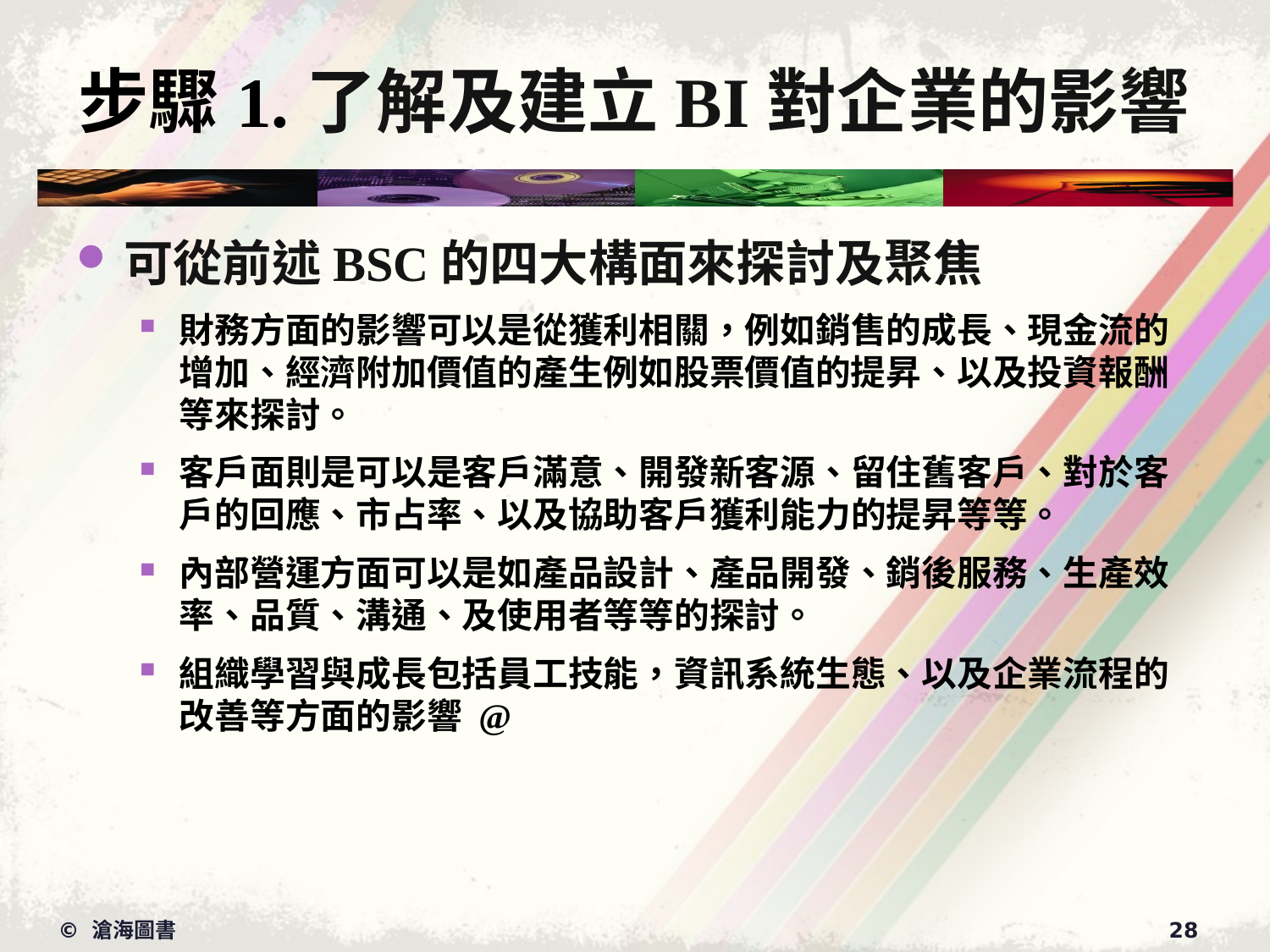

# 步驟1.了解及建立BI對企業的影響
可從前述BSC的四大構面來探討及聚焦
財務方面的影響可以是從獲利相關，例如銷售的成長、現金流的增加、經濟附加價值的產生例如股票價值的提昇、以及投資報酬等來探討。
客戶面則是可以是客戶滿意、開發新客源、留住舊客戶、對於客戶的回應、市占率、以及協助客戶獲利能力的提昇等等。
內部營運方面可以是如產品設計、產品開發、銷後服務、生產效率、品質、溝通、及使用者等等的探討。
組織學習與成長包括員工技能，資訊系統生態、以及企業流程的改善等方面的影響 @
© 滄海圖書
28